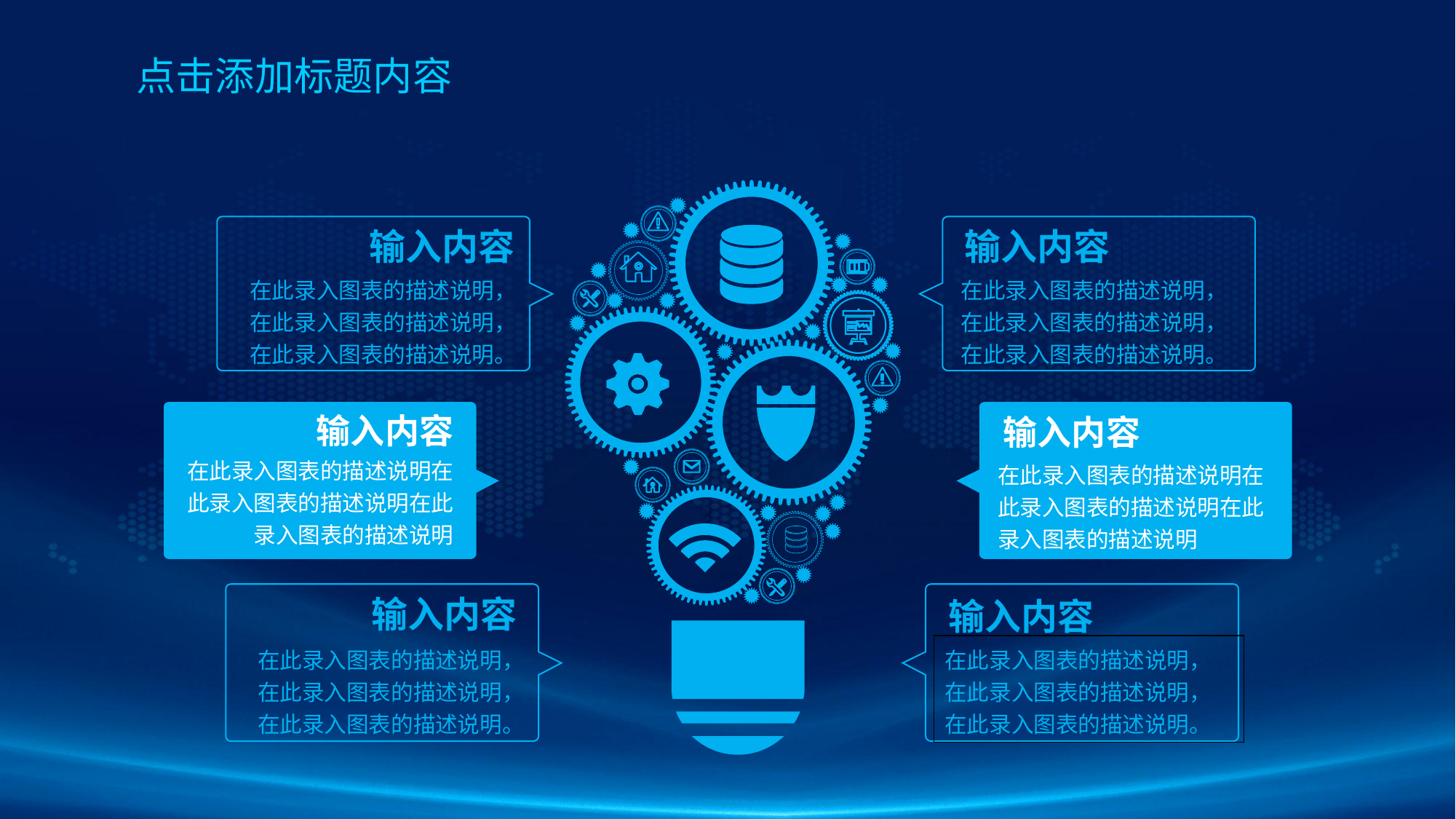

点击添加标题内容

输入内容
输入内容

在此录入图表的描述说明，在此录入图表的描述说明，在此录入图表的描述说明。
在此录入图表的描述说明，在此录入图表的描述说明，在此录入图表的描述说明。

输入内容
输入内容
在此录入图表的描述说明在此录入图表的描述说明在此录入图表的描述说明

在此录入图表的描述说明在此录入图表的描述说明在此录入图表的描述说明

输入内容

输入内容

在此录入图表的描述说明，在此录入图表的描述说明，在此录入图表的描述说明。
在此录入图表的描述说明，在此录入图表的描述说明，在此录入图表的描述说明。